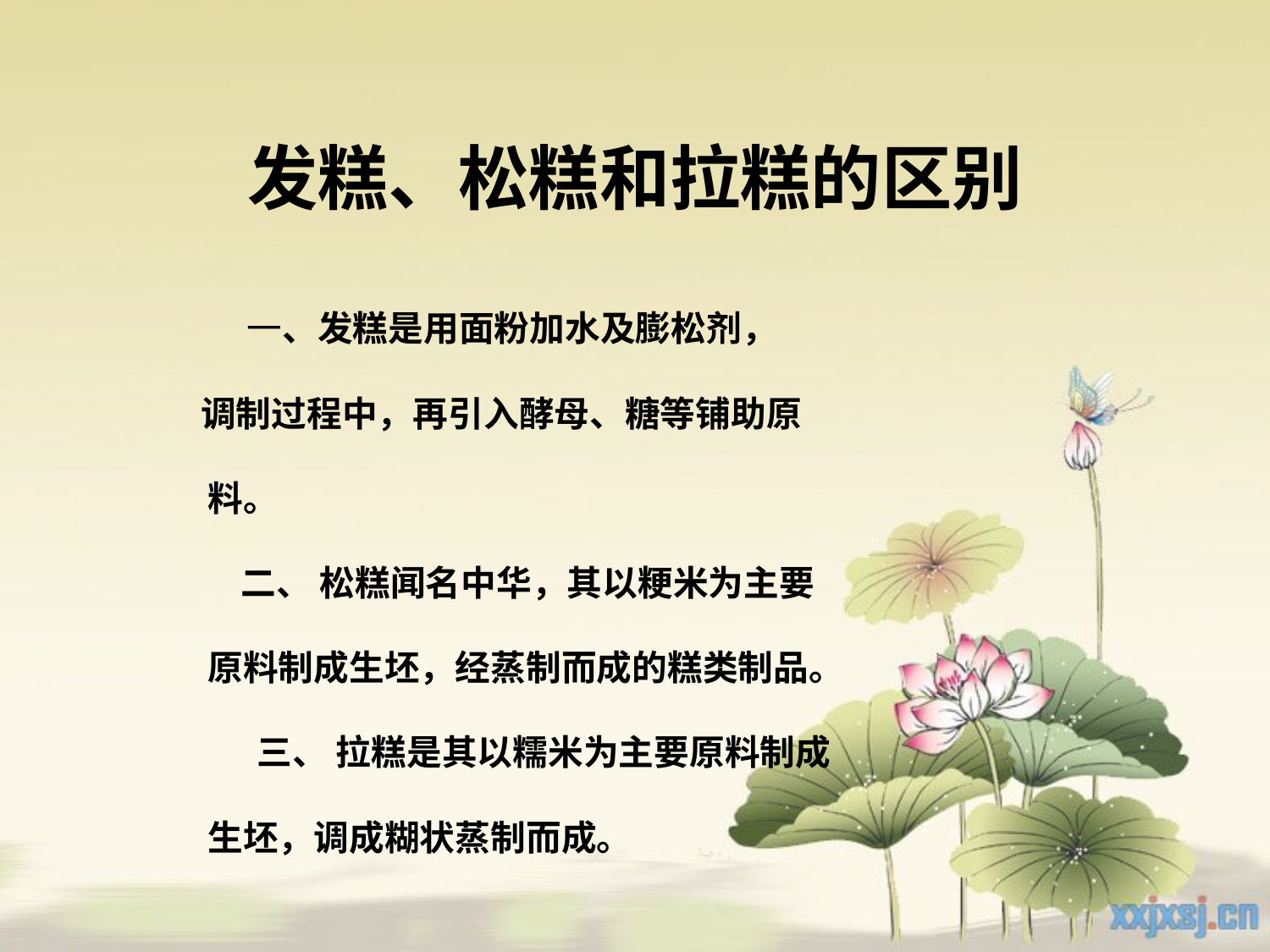

# 发糕、松糕和拉糕的区别
          一、发糕是用面粉加水及膨松剂，
    调制过程中，再引入酵母、糖等铺助原料。
         二、 松糕闻名中华，其以粳米为主要原料制成生坯，经蒸制而成的糕类制品。
           三、 拉糕是其以糯米为主要原料制成生坯，调成糊状蒸制而成。